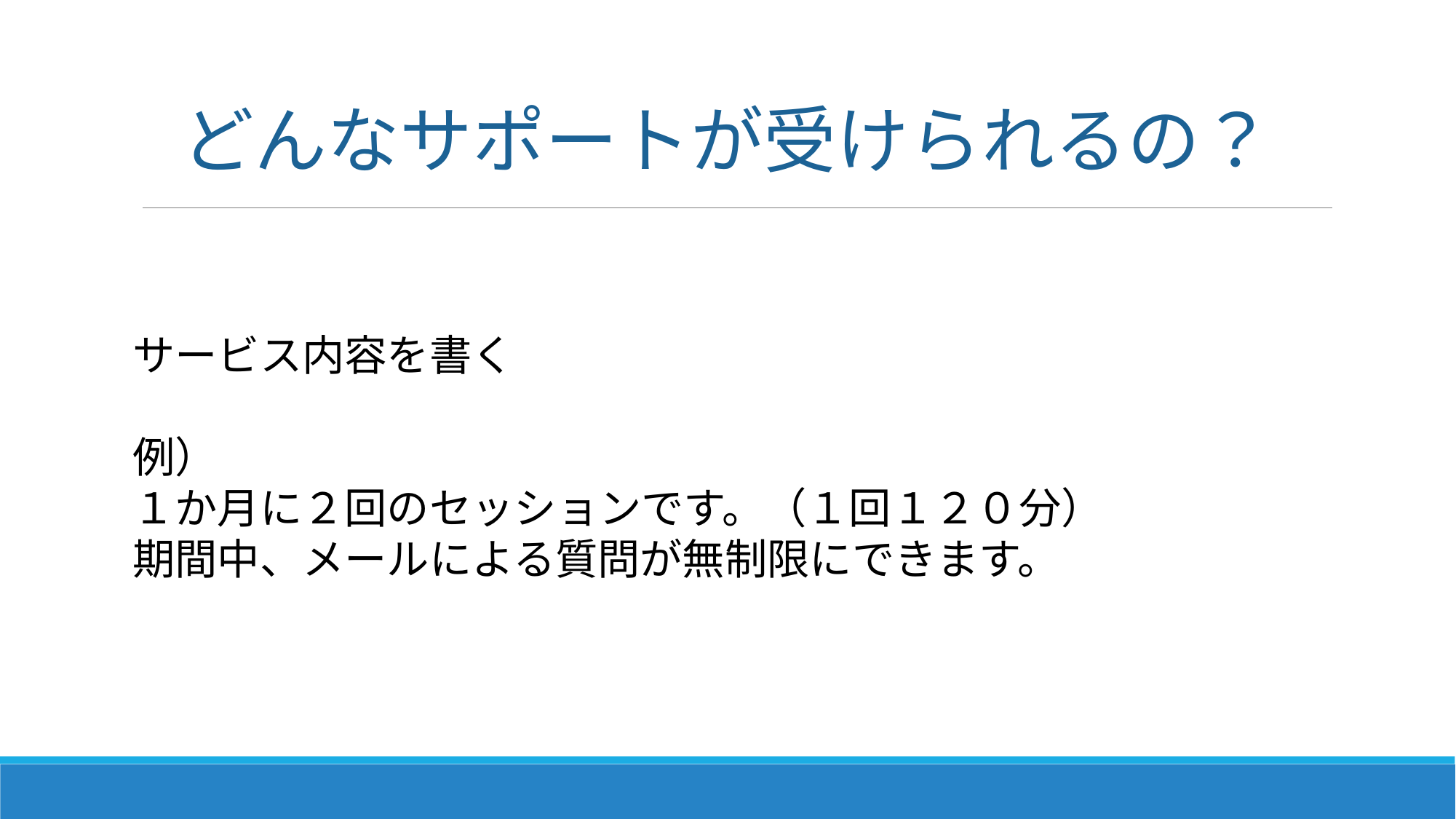

どんなサポートが受けられるの？
サービス内容を書く

例）
１か月に２回のセッションです。（１回１２０分）
期間中、メールによる質問が無制限にできます。